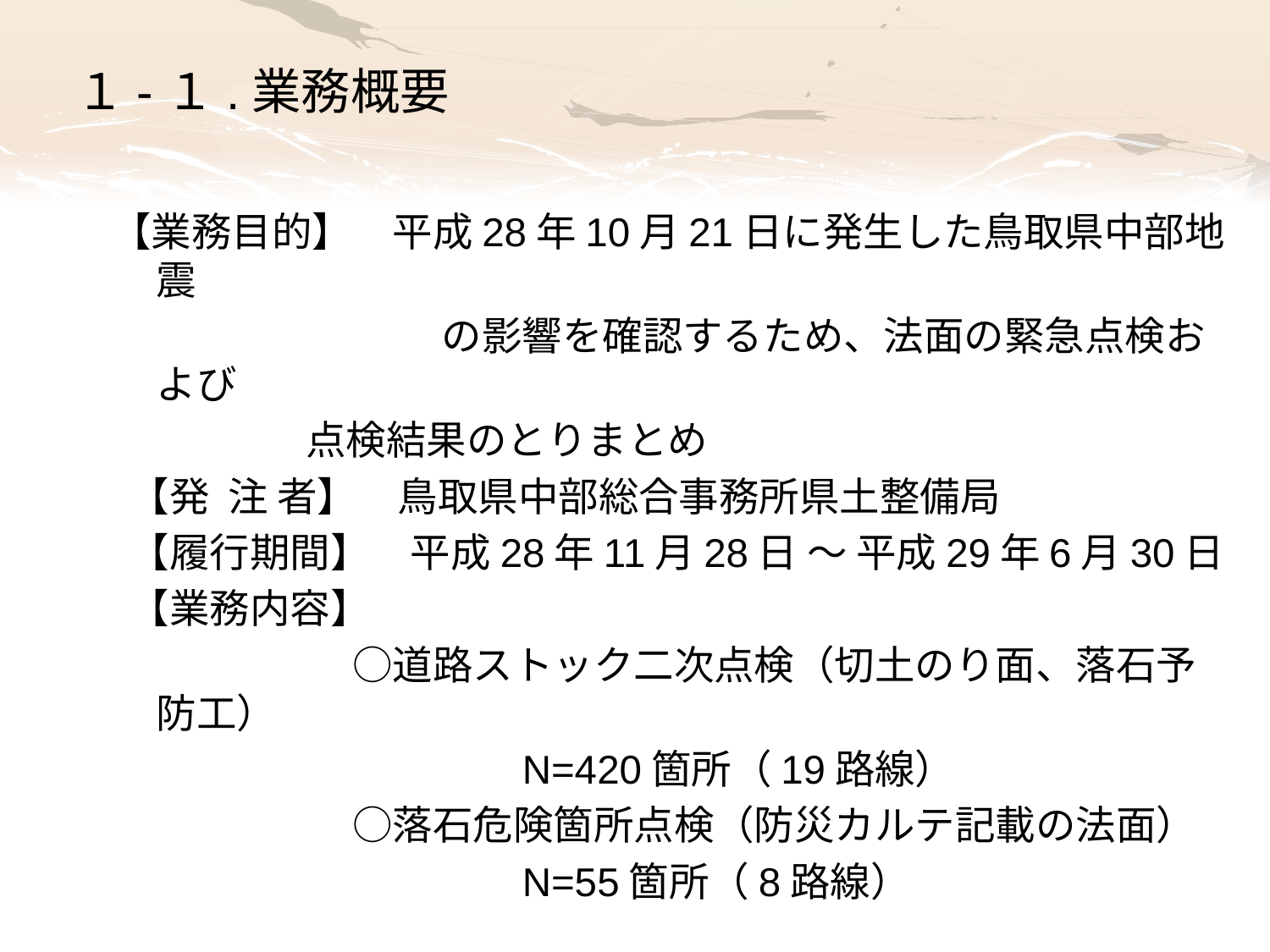

# １-１.業務概要
【業務目的】　平成28年10月21日に発生した鳥取県中部地震
　　　　　　　 　の影響を確認するため、法面の緊急点検および
                　点検結果のとりまとめ
 【発  注 者】　鳥取県中部総合事務所県土整備局
 【履行期間】　平成28年11月28日 ～ 平成29年6月30日
 【業務内容】
　　　　　　○道路ストック二次点検（切土のり面、落石予防工）
　　　　　　　　　　N=420箇所（19路線）
　　　　　　○落石危険箇所点検（防災カルテ記載の法面）
　　　　　　　　　　N=55箇所（8路線）